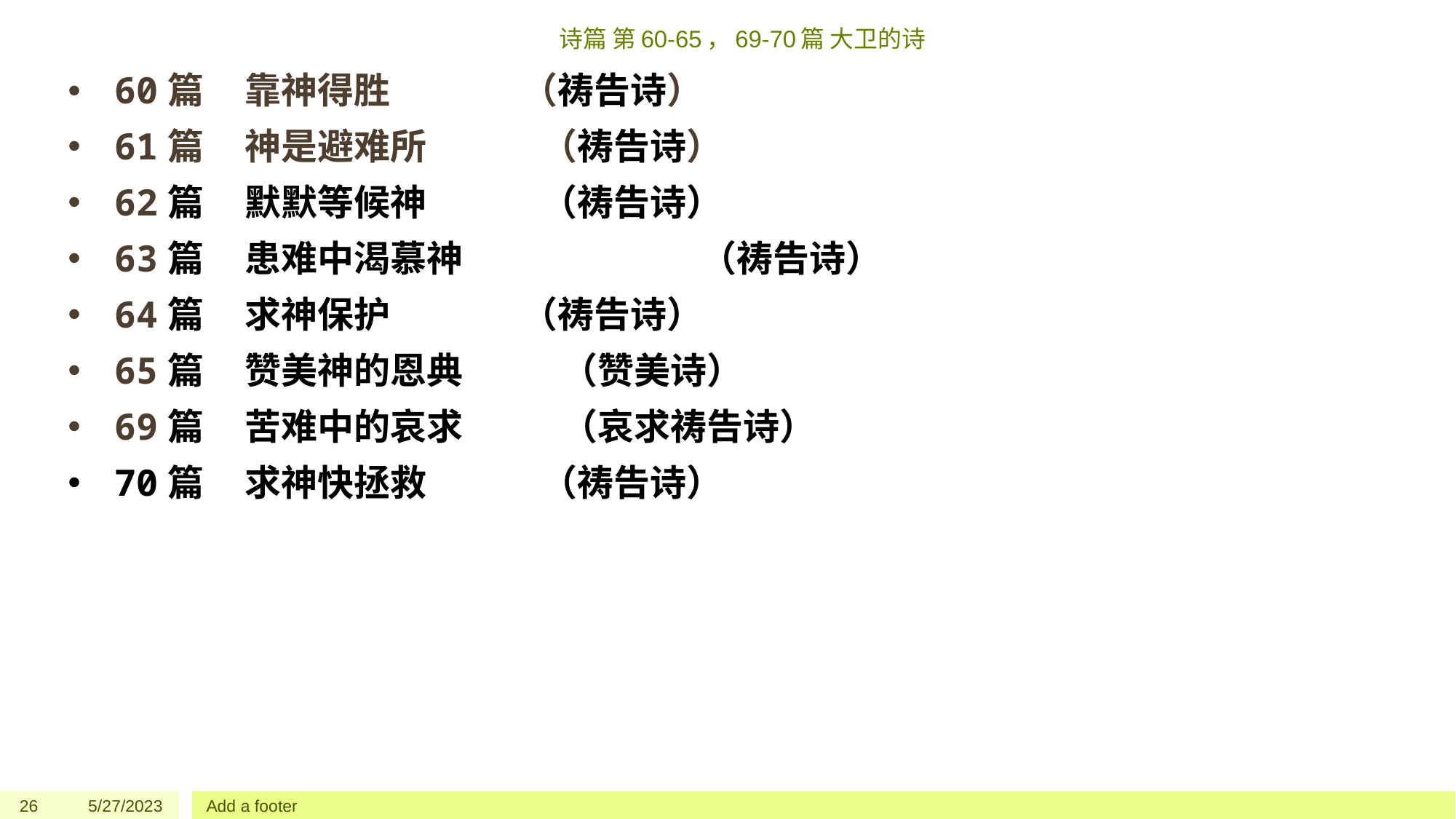

# 诗篇 第60-65，69-70篇 大卫的诗
 60篇     靠神得胜                （祷告诗）
 61篇     神是避难所              （祷告诗）
 62篇     默默等候神              （祷告诗）
 63篇     患难中渴慕神                             （祷告诗）
 64篇     求神保护                （祷告诗）
 65篇     赞美神的恩典            （赞美诗）
 69篇     苦难中的哀求            （哀求祷告诗）
 70篇     求神快拯救              （祷告诗）

26
5/27/2023
Add a footer